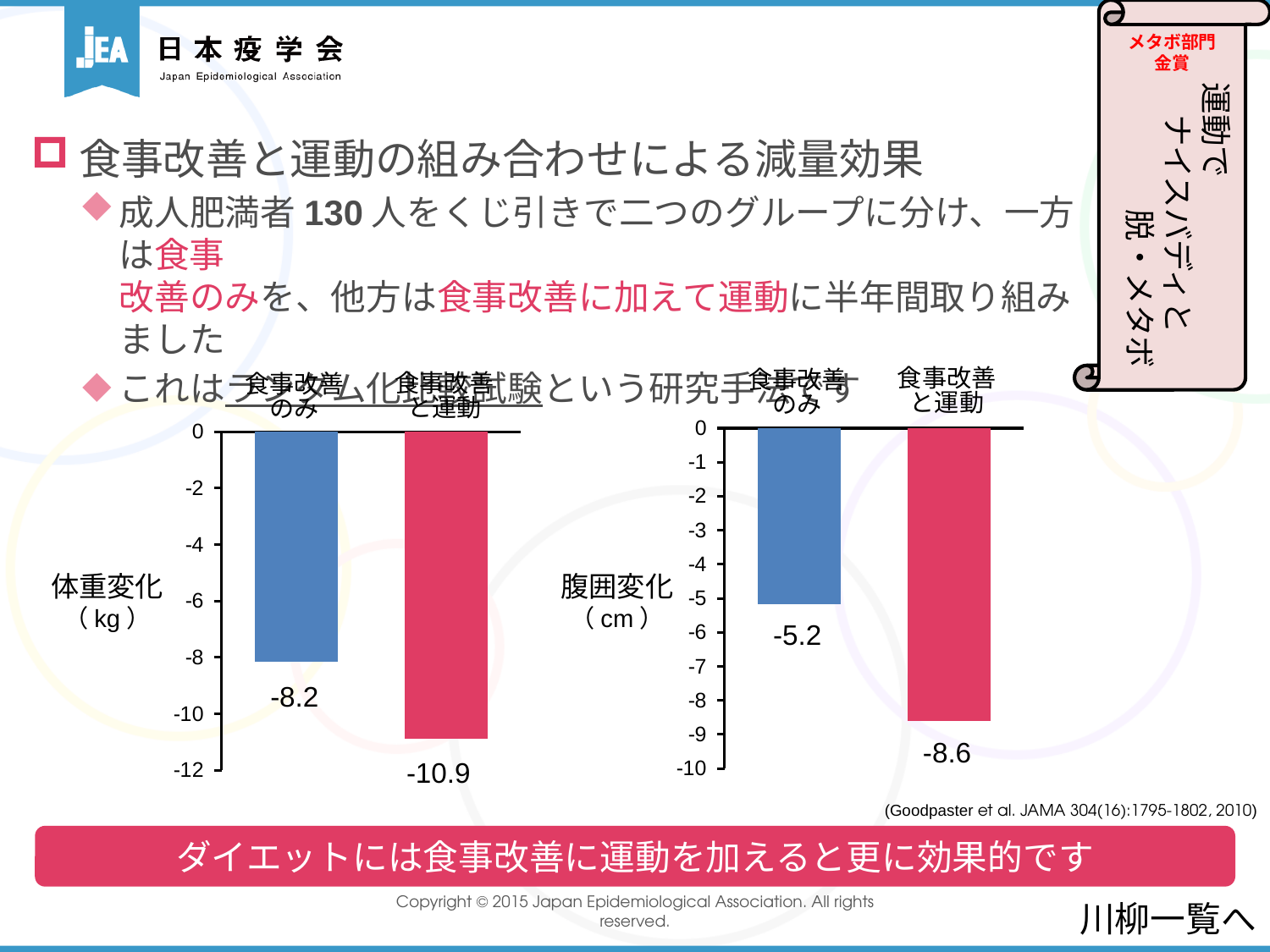

メタボ部門
金賞
運動で
　ナイスバディと
　　　　脱・メタボ
食事改善と運動の組み合わせによる減量効果
成人肥満者130人をくじ引きで二つのグループに分け、一方は食事
改善のみを、他方は食事改善に加えて運動に半年間取り組みました
これはランダム化比較試験という研究手法です
食事改善
と運動
食事改善
のみ
食事改善
と運動
食事改善
のみ

### Chart

| Category |  |
|---|---|
| 食事改善のみ | -5.170000000000002 |
| 食事改善と運動 | -8.600000000000001 |

### Chart

| Category |  |
|---|---|
| 食事改善のみ | -8.16000000000001 |
| 食事改善と運動 | -10.900000000000002 |
体重変化
（kg）
腹囲変化
（cm）
-5.2
-8.2
-8.6
-10.9
(Goodpaster et al. JAMA 304(16):1795-1802, 2010)
ダイエットには食事改善に運動を加えると更に効果的です
川柳一覧へ